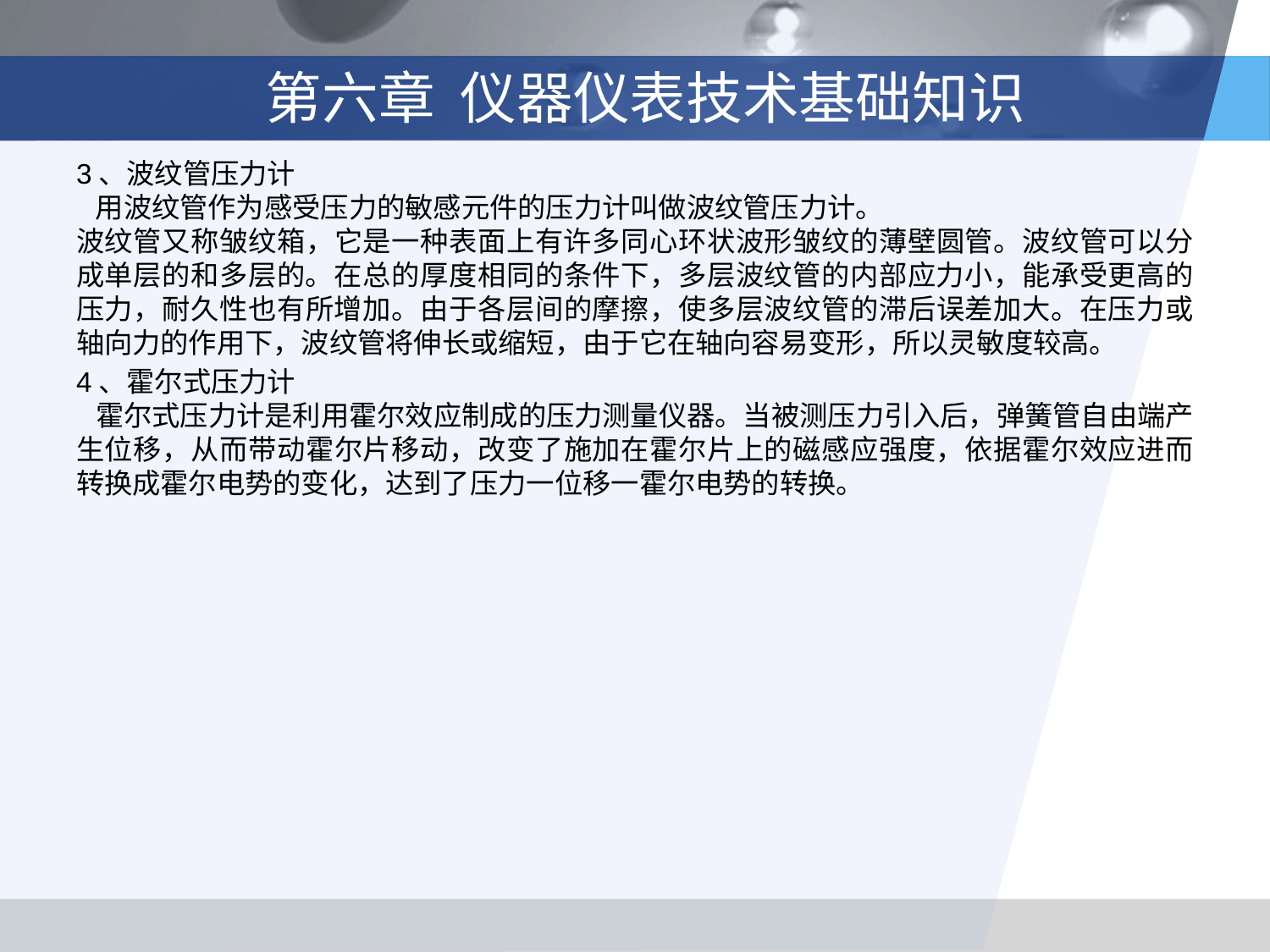

# 第六章  仪器仪表技术基础知识
3、波纹管压力计
  用波纹管作为感受压力的敏感元件的压力计叫做波纹管压力计。
波纹管又称皱纹箱，它是一种表面上有许多同心环状波形皱纹的薄壁圆管。波纹管可以分成单层的和多层的。在总的厚度相同的条件下，多层波纹管的内部应力小，能承受更高的压力，耐久性也有所增加。由于各层间的摩擦，使多层波纹管的滞后误差加大。在压力或轴向力的作用下，波纹管将伸长或缩短，由于它在轴向容易变形，所以灵敏度较高。
4、霍尔式压力计
  霍尔式压力计是利用霍尔效应制成的压力测量仪器。当被测压力引入后，弹簧管自由端产生位移，从而带动霍尔片移动，改变了施加在霍尔片上的磁感应强度，依据霍尔效应进而转换成霍尔电势的变化，达到了压力一位移一霍尔电势的转换。